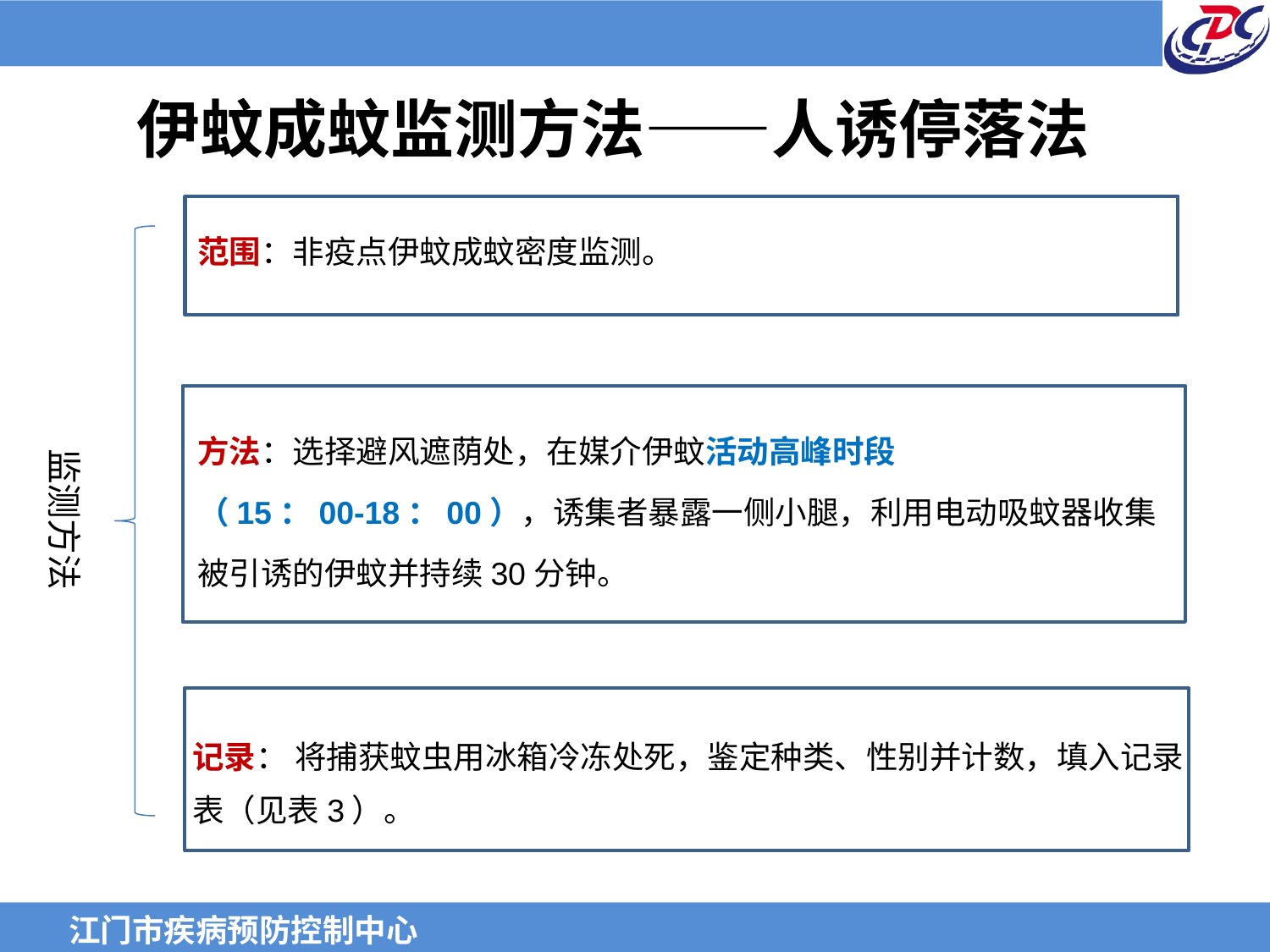

# 伊蚊成蚊监测方法——人诱停落法

范围：非疫点伊蚊成蚊密度监测。

监测方法

方法：选择避风遮荫处，在媒介伊蚊活动高峰时段
（15：00-18：00），诱集者暴露一侧小腿，利用电动吸蚊器收集被引诱的伊蚊并持续30分钟。

记录： 将捕获蚊虫用冰箱冷冻处死，鉴定种类、性别并计数，填入记录表（见表3）。